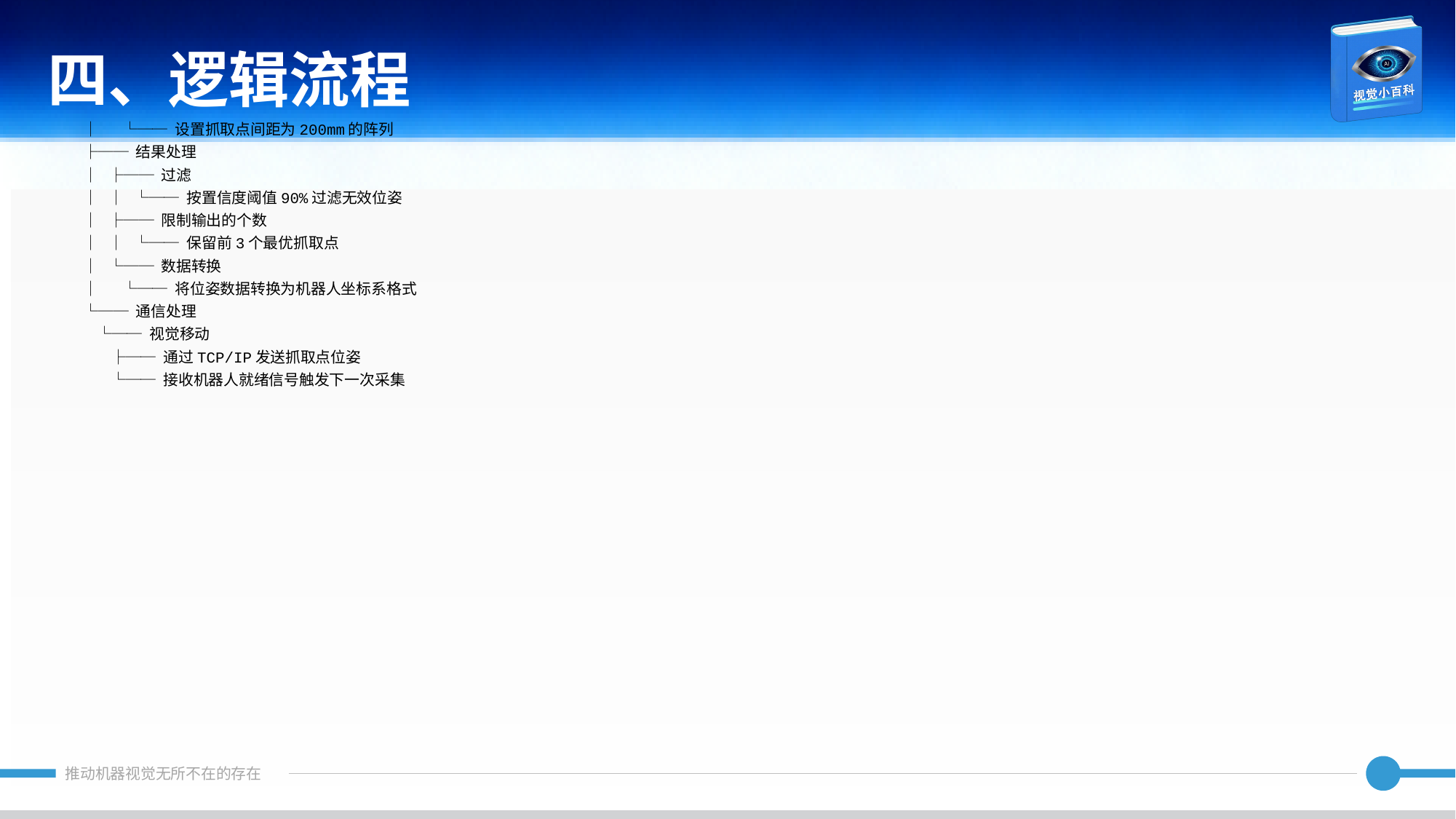

四、逻辑流程

│       └── 设置抓取点间距为200mm的阵列
├── 结果处理
│   ├── 过滤
│   │   └── 按置信度阈值90%过滤无效位姿
│   ├── 限制输出的个数
│   │   └── 保留前3个最优抓取点
│   └── 数据转换
│       └── 将位姿数据转换为机器人坐标系格式
└── 通信处理
    └── 视觉移动
        ├── 通过TCP/IP发送抓取点位姿
        └── 接收机器人就绪信号触发下一次采集
10